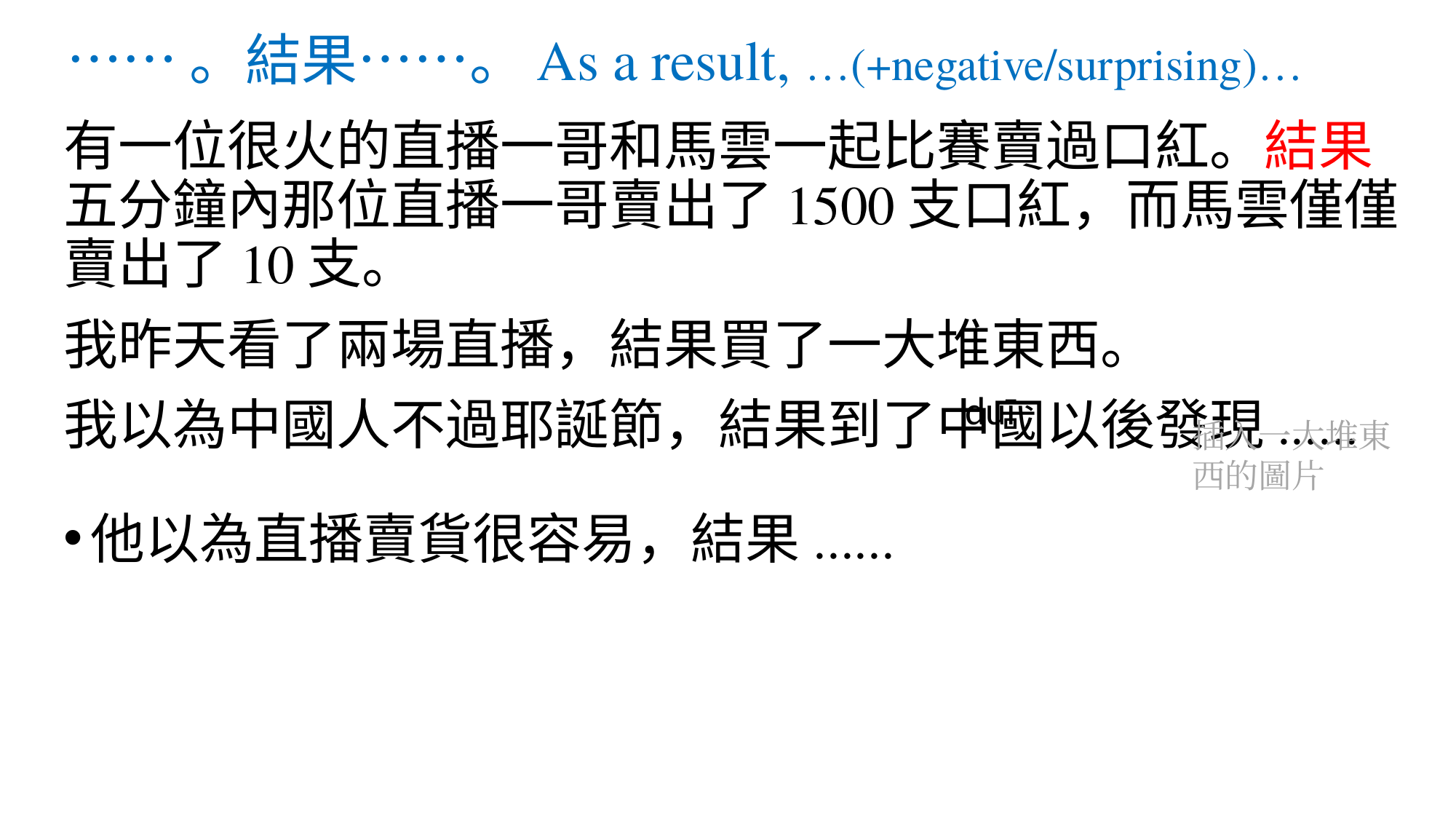

# ……。結果……。As a result, …(+negative/surprising)…
有一位很火的直播一哥和馬雲一起比賽賣過口紅。結果五分鐘內那位直播一哥賣出了1500支口紅，而馬雲僅僅賣出了10支。
我昨天看了兩場直播，結果買了一大堆東西。
我以為中國人不過耶誕節，結果到了中國以後發現......
他以為直播賣貨很容易，結果......
duī
插入一大堆東西的圖片